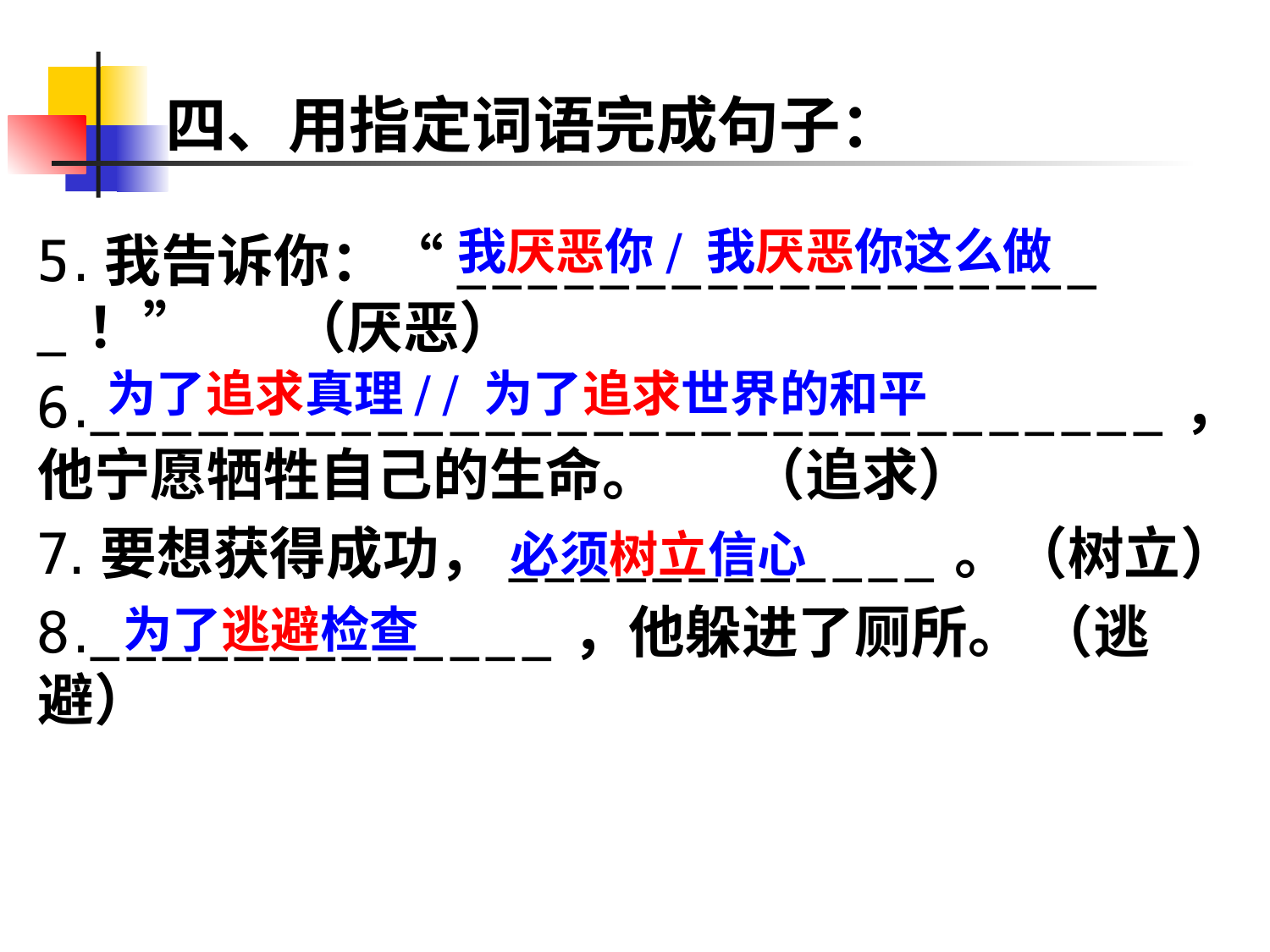

# 四、用指定词语完成句子：
我厌恶你/我厌恶你这么做
5.我告诉你：“___________________！”       （厌恶）
6.______________________________，他宁愿牺牲自己的生命。       （追求）
7.要想获得成功，____________。（树立）
8._____________，他躲进了厕所。 （逃避）

为了追求真理//为了追求世界的和平
必须树立信心
为了逃避检查